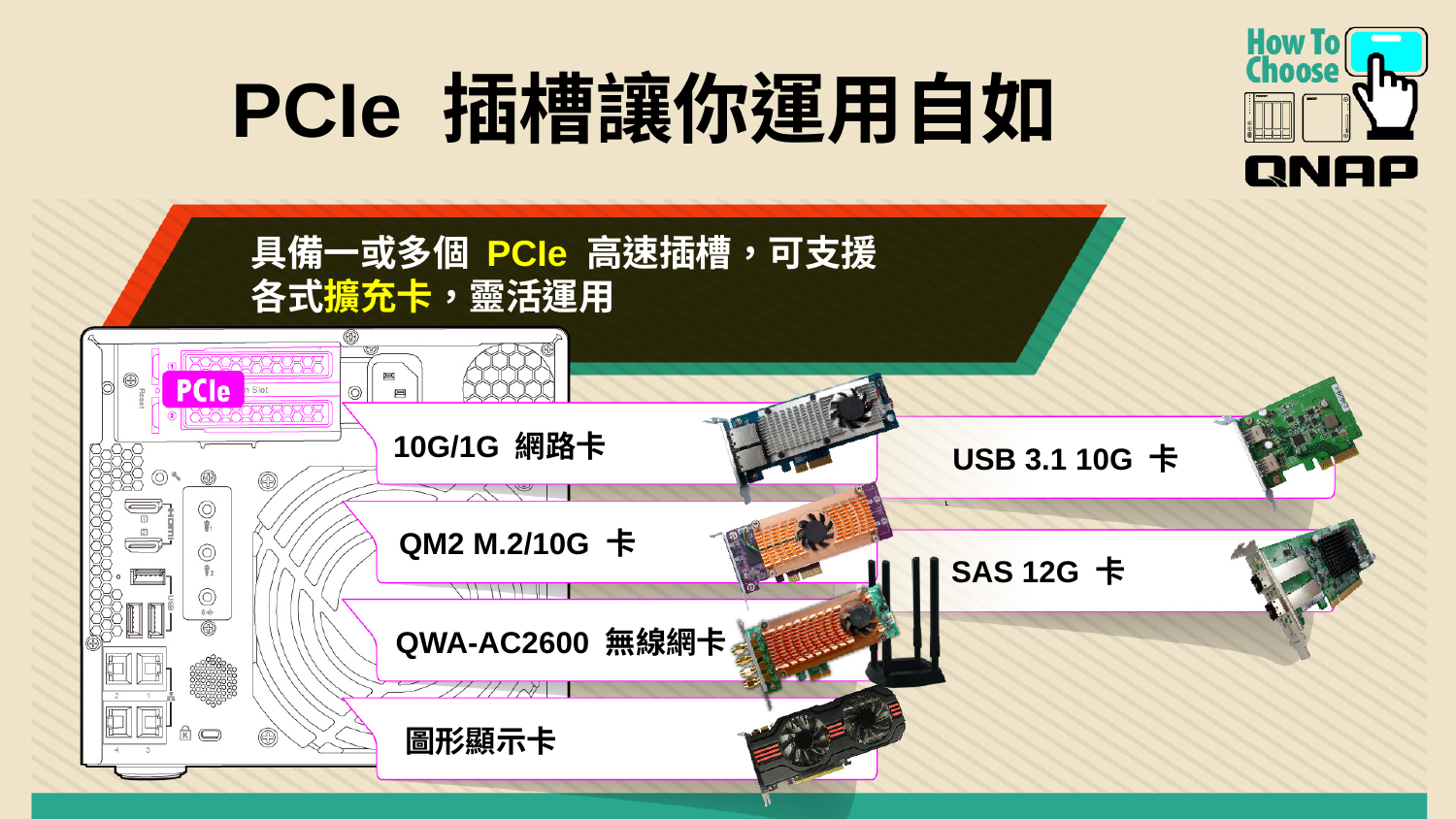

PCIe 插槽讓你運用自如
具備一或多個 PCIe 高速插槽，可支援
各式擴充卡，靈活運用
10G/1G 網路卡
USB 3.1 10G 卡
QM2 M.2/10G 卡
SAS 12G 卡
QWA-AC2600 無線網卡
圖形顯示卡